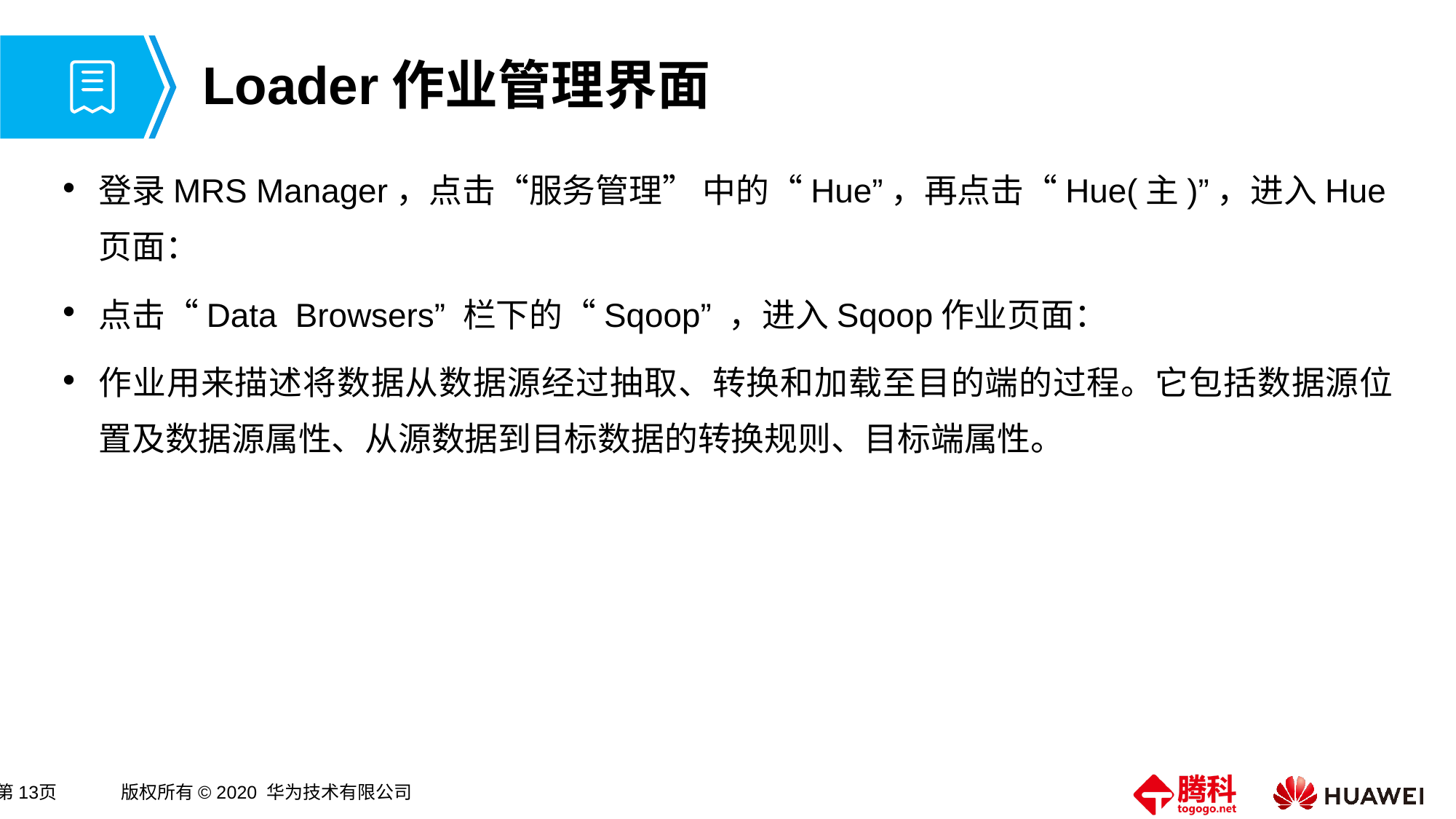

# Loader作业管理界面
登录MRS Manager，点击“服务管理” 中的“Hue”，再点击“Hue(主)”，进入Hue页面：
点击“Data  Browsers” 栏下的“Sqoop” ，进入Sqoop作业页面：
作业用来描述将数据从数据源经过抽取、转换和加载至目的端的过程。它包括数据源位置及数据源属性、从源数据到目标数据的转换规则、目标端属性。